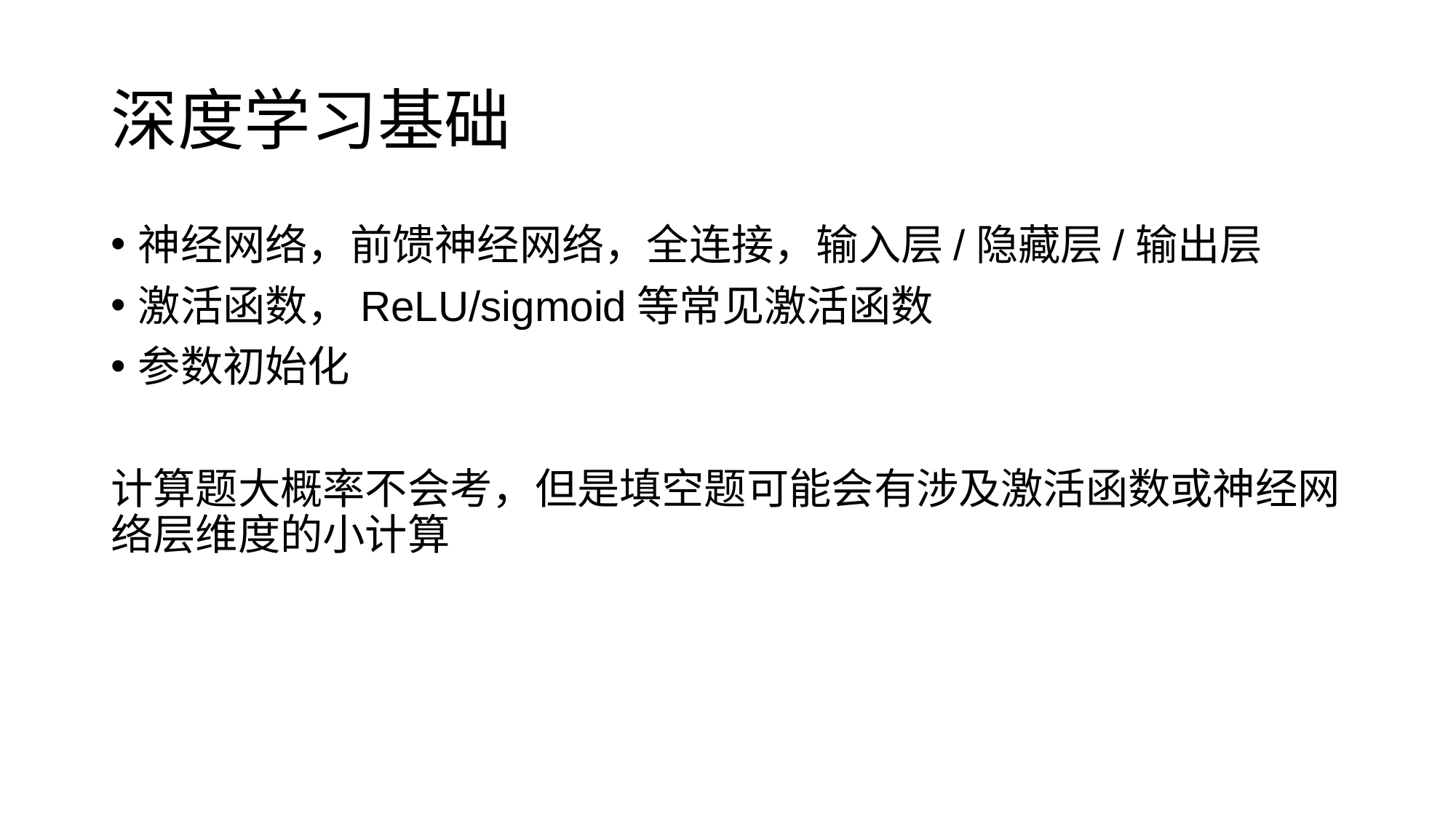

# 深度学习基础
神经网络，前馈神经网络，全连接，输入层/隐藏层/输出层
激活函数，ReLU/sigmoid等常见激活函数
参数初始化

计算题大概率不会考，但是填空题可能会有涉及激活函数或神经网络层维度的小计算